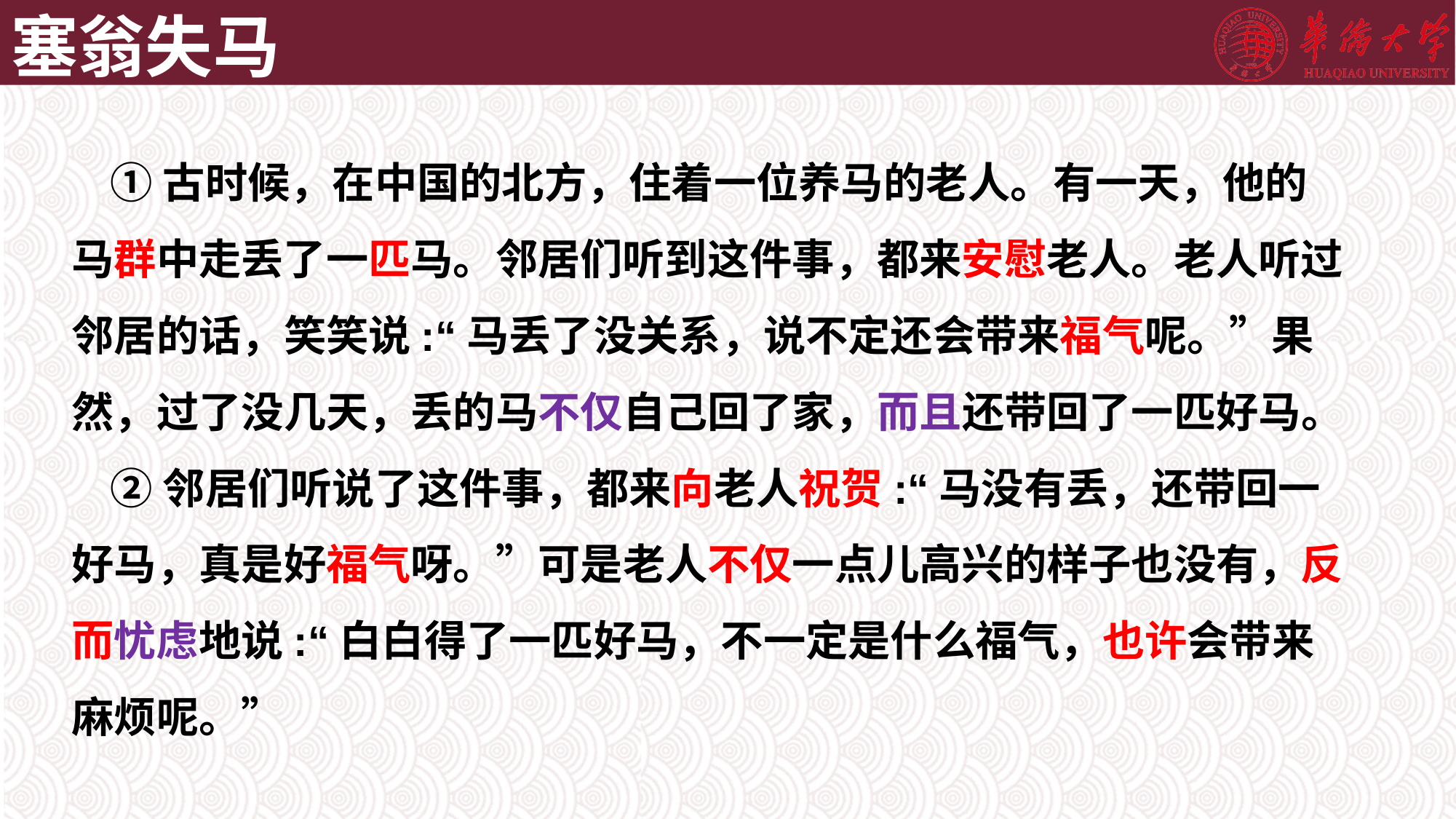

# 塞翁失马
    ①古时候，在中国的北方，住着一位养马的老人。有一天，他的马群中走丢了一匹马。邻居们听到这件事，都来安慰老人。老人听过邻居的话，笑笑说:“马丢了没关系，说不定还会带来福气呢。”果然，过了没几天，丢的马不仅自己回了家，而且还带回了一匹好马。
    ②邻居们听说了这件事，都来向老人祝贺:“马没有丢，还带回一好马，真是好福气呀。”可是老人不仅一点儿高兴的样子也没有，反而忧虑地说:“白白得了一匹好马，不一定是什么福气，也许会带来麻烦呢。”